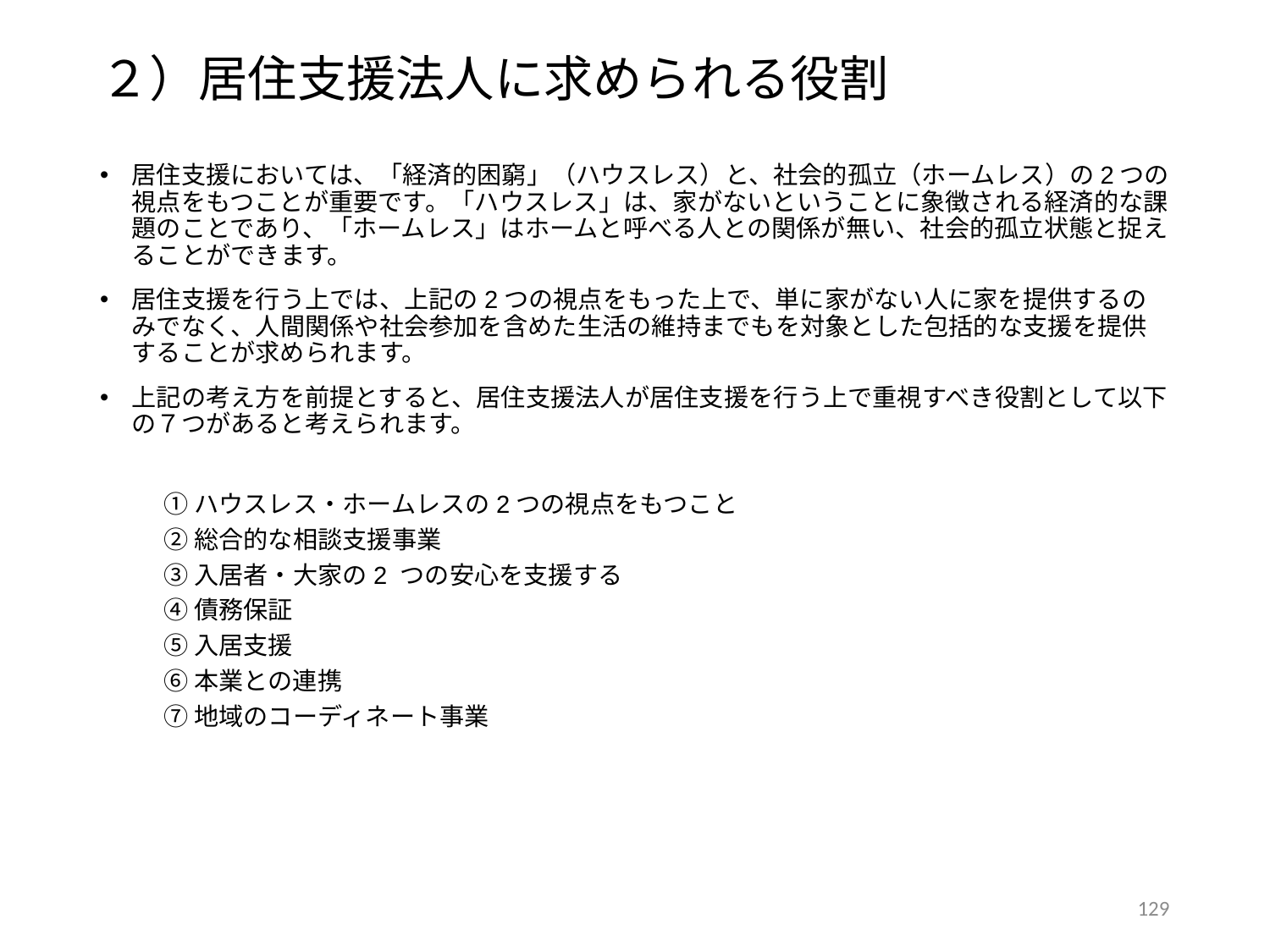

２）居住支援法人に求められる役割
居住支援においては、「経済的困窮」（ハウスレス）と、社会的孤立（ホームレス）の2つの視点をもつことが重要です。「ハウスレス」は、家がないということに象徴される経済的な課題のことであり、「ホームレス」はホームと呼べる人との関係が無い、社会的孤立状態と捉えることができます。
居住支援を行う上では、上記の2つの視点をもった上で、単に家がない人に家を提供するのみでなく、人間関係や社会参加を含めた生活の維持までもを対象とした包括的な支援を提供することが求められます。
上記の考え方を前提とすると、居住支援法人が居住支援を行う上で重視すべき役割として以下の７つがあると考えられます。

①ハウスレス・ホームレスの2つの視点をもつこと
②総合的な相談支援事業
③入居者・大家の2 つの安心を支援する
④債務保証
⑤入居支援
⑥本業との連携
⑦地域のコーディネート事業

129